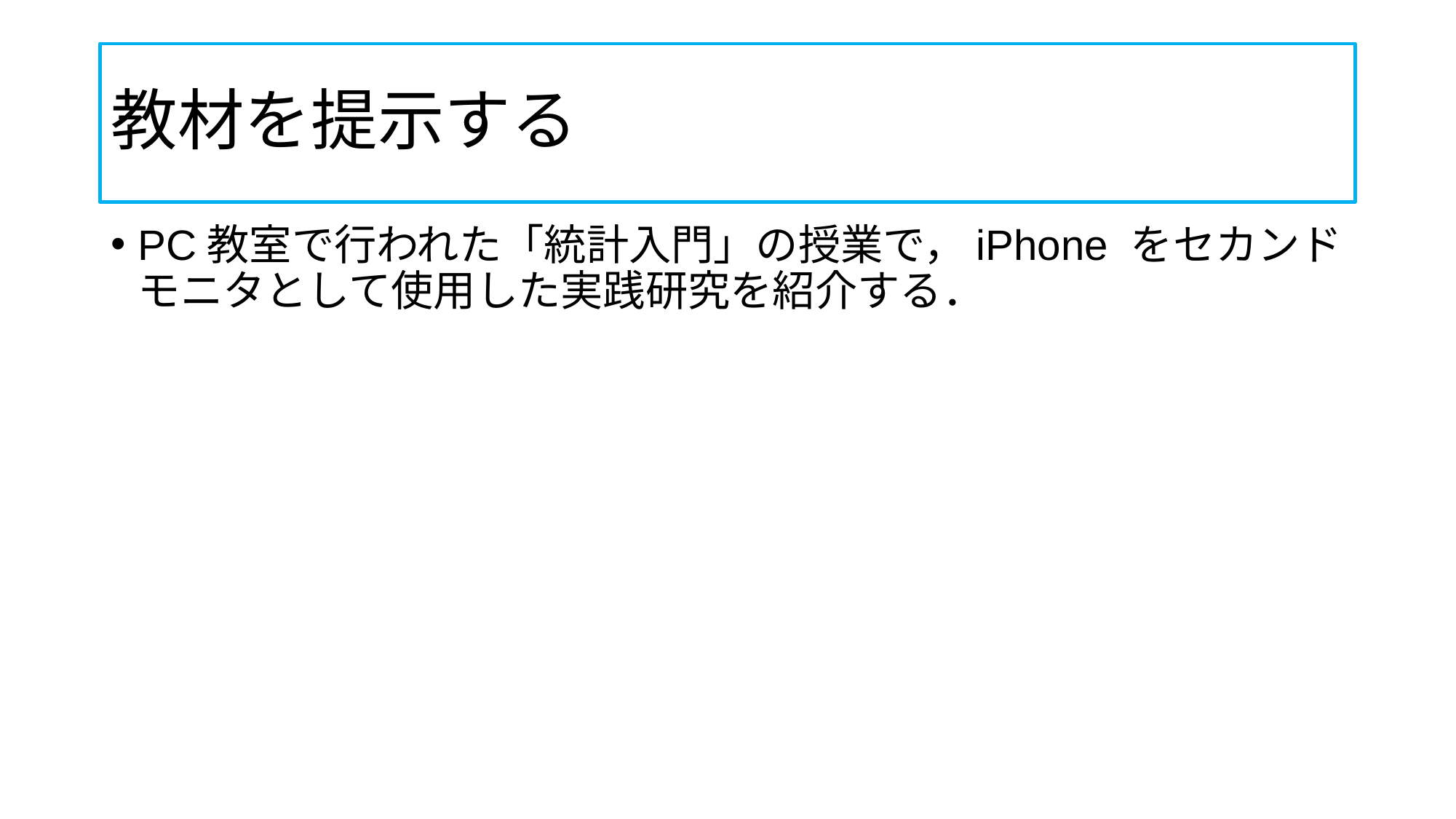

# 教材を提示する
PC教室で行われた「統計入門」の授業で，iPhone をセカンドモニタとして使用した実践研究を紹介する．